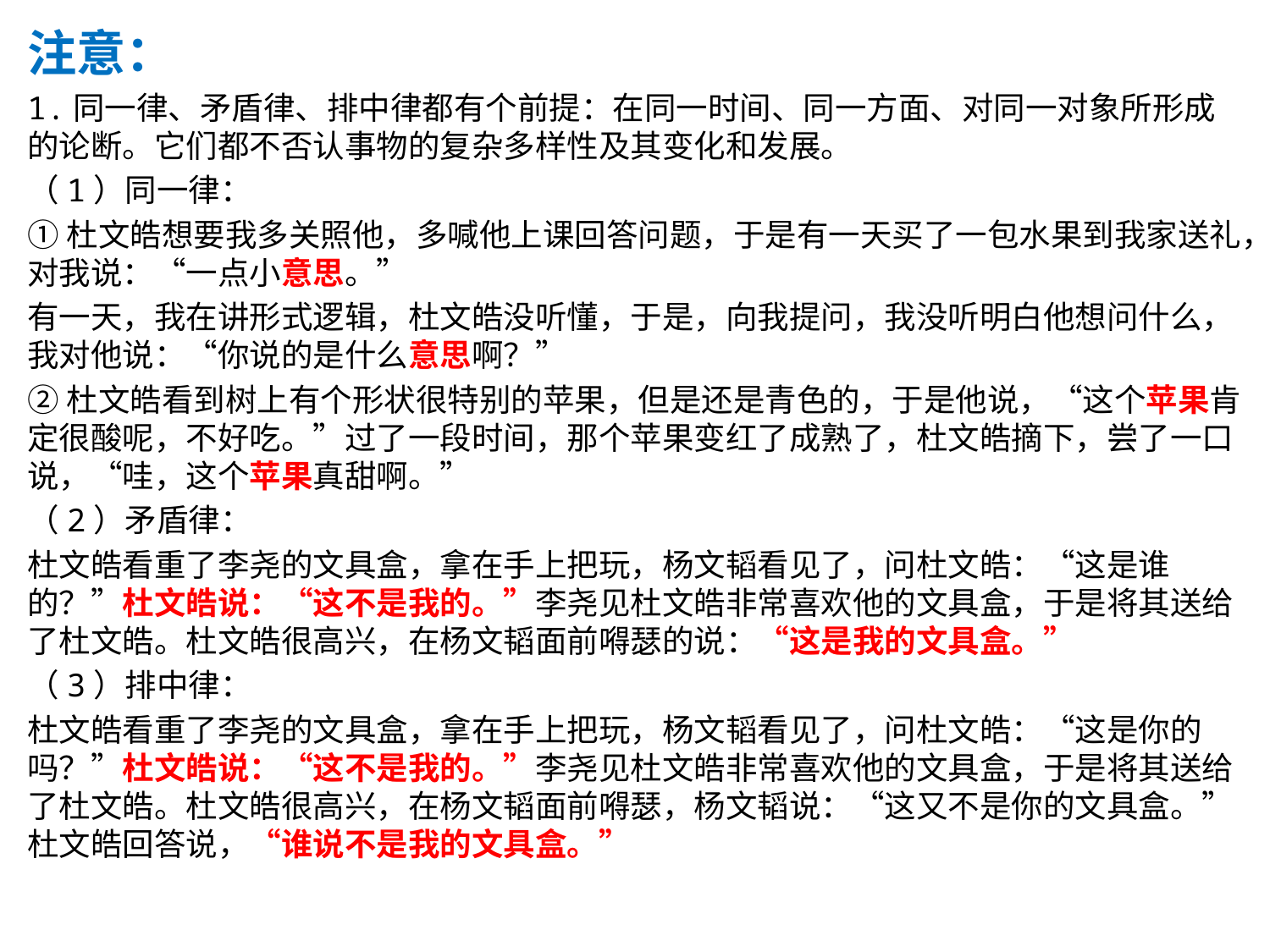

注意：
1.同一律、矛盾律、排中律都有个前提：在同一时间、同一方面、对同一对象所形成的论断。它们都不否认事物的复杂多样性及其变化和发展。
（1）同一律：
①杜文皓想要我多关照他，多喊他上课回答问题，于是有一天买了一包水果到我家送礼，对我说：“一点小意思。”
有一天，我在讲形式逻辑，杜文皓没听懂，于是，向我提问，我没听明白他想问什么，我对他说：“你说的是什么意思啊？”
②杜文皓看到树上有个形状很特别的苹果，但是还是青色的，于是他说，“这个苹果肯定很酸呢，不好吃。”过了一段时间，那个苹果变红了成熟了，杜文皓摘下，尝了一口说，“哇，这个苹果真甜啊。”
（2）矛盾律：
杜文皓看重了李尧的文具盒，拿在手上把玩，杨文韬看见了，问杜文皓：“这是谁的？”杜文皓说：“这不是我的。”李尧见杜文皓非常喜欢他的文具盒，于是将其送给了杜文皓。杜文皓很高兴，在杨文韬面前嘚瑟的说：“这是我的文具盒。”
（3）排中律：
杜文皓看重了李尧的文具盒，拿在手上把玩，杨文韬看见了，问杜文皓：“这是你的吗？”杜文皓说：“这不是我的。”李尧见杜文皓非常喜欢他的文具盒，于是将其送给了杜文皓。杜文皓很高兴，在杨文韬面前嘚瑟，杨文韬说：“这又不是你的文具盒。”杜文皓回答说，“谁说不是我的文具盒。”